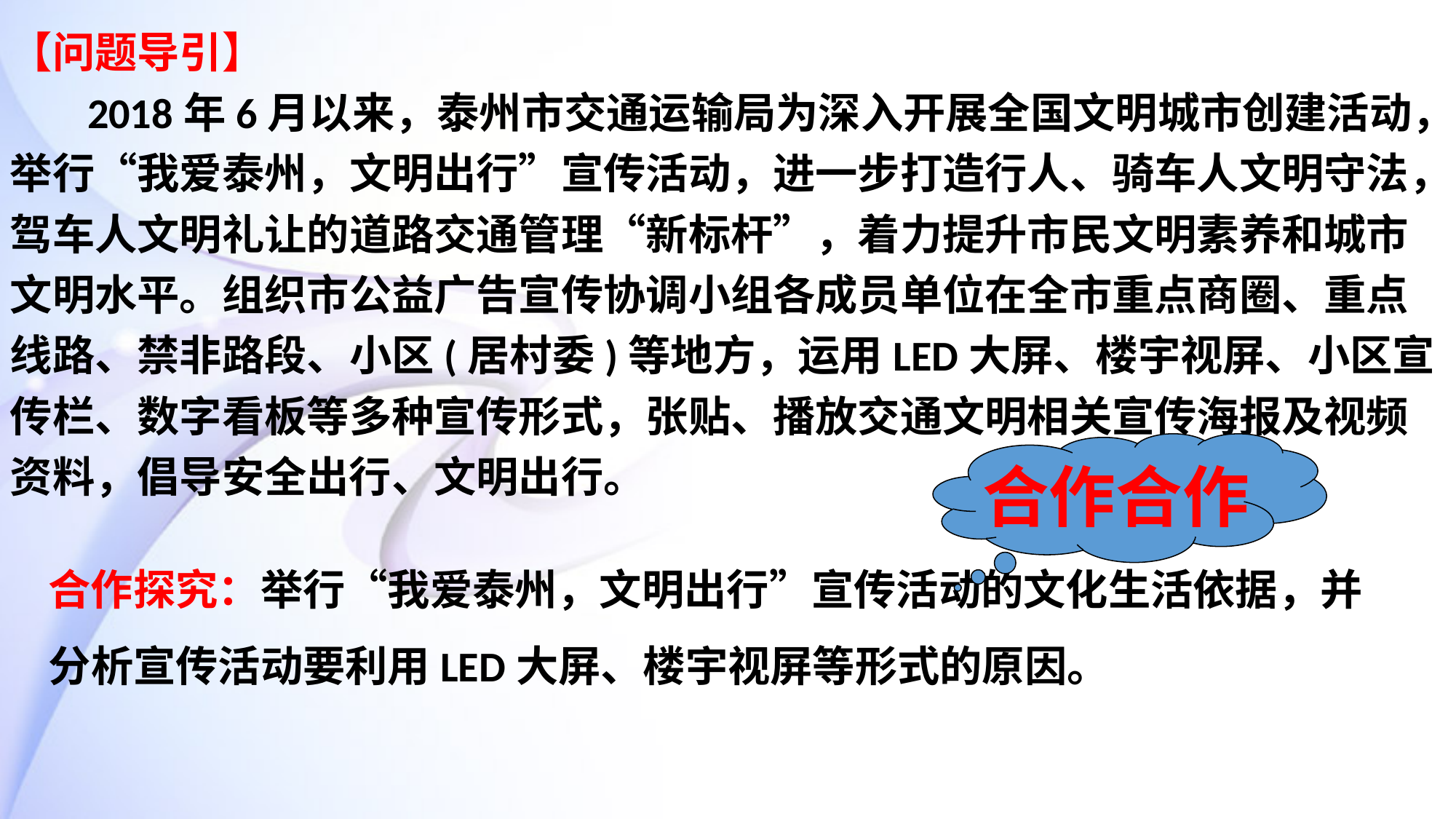

【问题导引】
        2018年6月以来，泰州市交通运输局为深入开展全国文明城市创建活动，举行“我爱泰州，文明出行”宣传活动，进一步打造行人、骑车人文明守法，驾车人文明礼让的道路交通管理“新标杆”，着力提升市民文明素养和城市文明水平。组织市公益广告宣传协调小组各成员单位在全市重点商圈、重点线路、禁非路段、小区(居村委)等地方，运用LED大屏、楼宇视屏、小区宣传栏、数字看板等多种宣传形式，张贴、播放交通文明相关宣传海报及视频资料，倡导安全出行、文明出行。
合作合作
合作探究：举行“我爱泰州，文明出行”宣传活动的文化生活依据，并分析宣传活动要利用LED大屏、楼宇视屏等形式的原因。